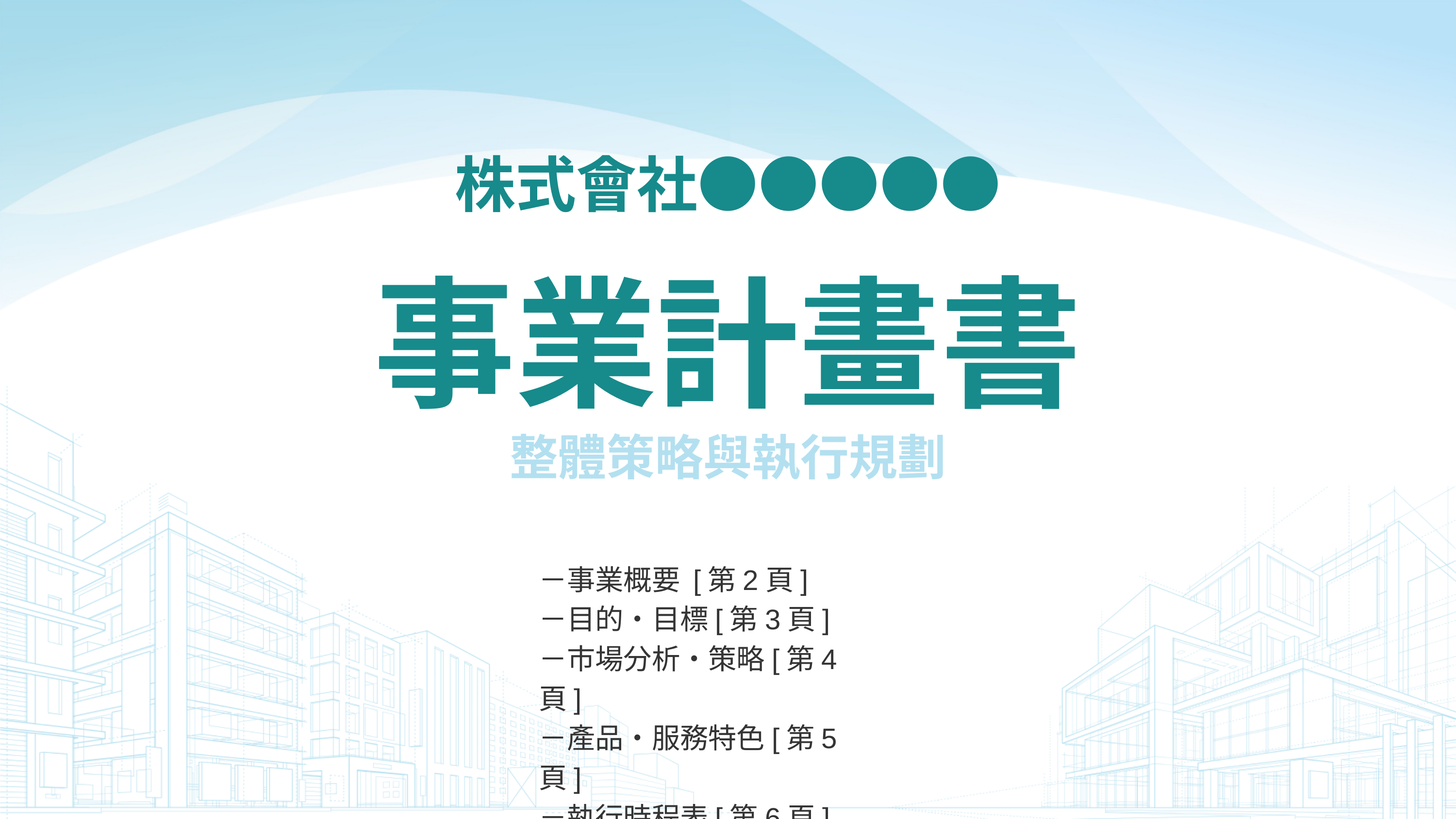

株式會社●●●●●

事業計畫書
整體策略與執行規劃
－事業概要 [第2頁]
－目的・目標[第3頁]
－市場分析・策略[第4頁]
－產品・服務特色[第5頁]
－執行時程表[第6頁]